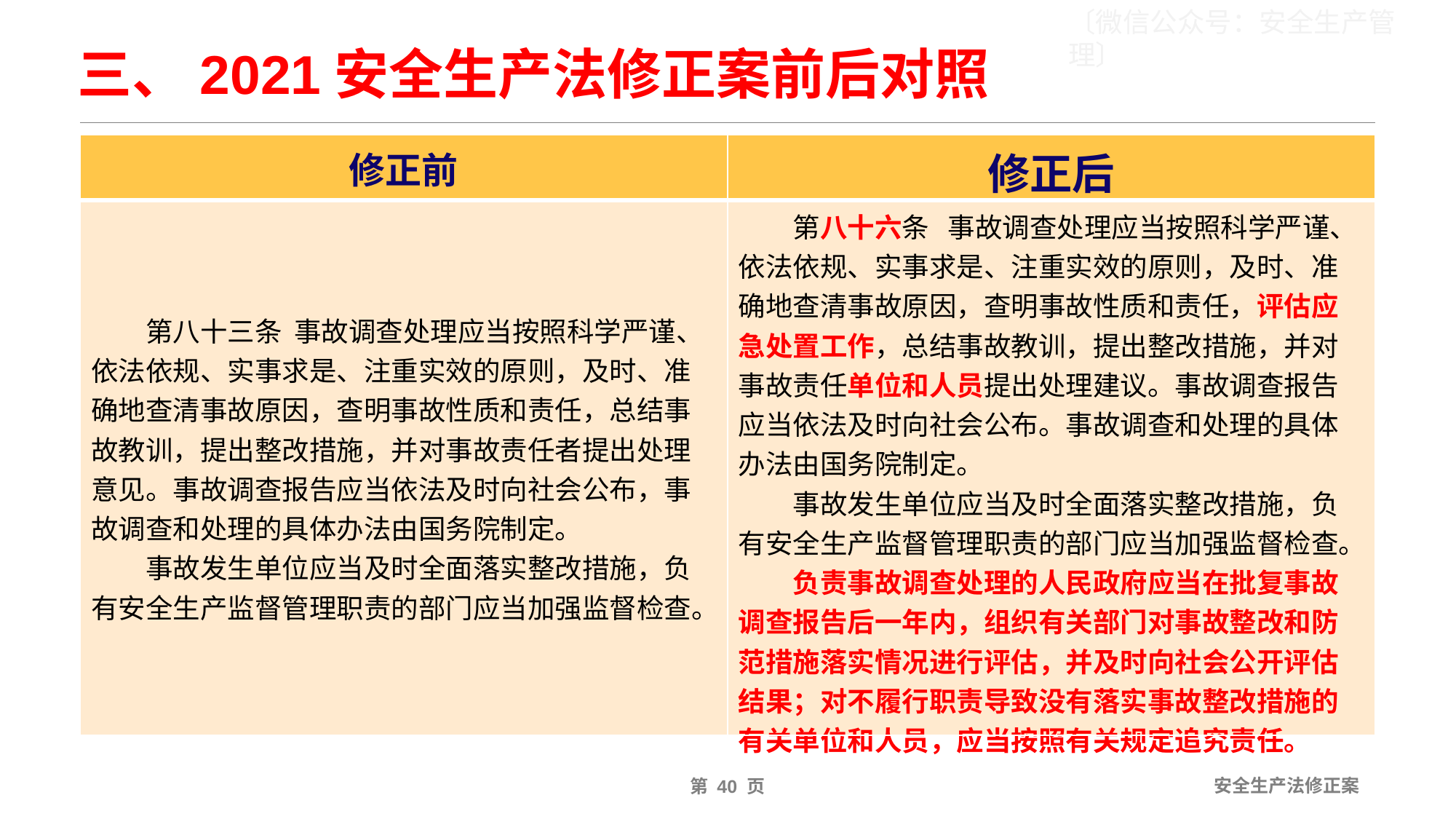

三、2021安全生产法修正案前后对照
| 修正前 | 修正后 |
| --- | --- |
| 第八十三条 事故调查处理应当按照科学严谨、依法依规、实事求是、注重实效的原则，及时、准确地查清事故原因，查明事故性质和责任，总结事故教训，提出整改措施，并对事故责任者提出处理意见。事故调查报告应当依法及时向社会公布，事故调查和处理的具体办法由国务院制定。 事故发生单位应当及时全面落实整改措施，负有安全生产监督管理职责的部门应当加强监督检查。 | 第八十六条 事故调查处理应当按照科学严谨、依法依规、实事求是、注重实效的原则，及时、准确地查清事故原因，查明事故性质和责任，评估应急处置工作，总结事故教训，提出整改措施，并对事故责任单位和人员提出处理建议。事故调查报告应当依法及时向社会公布。事故调查和处理的具体办法由国务院制定。 事故发生单位应当及时全面落实整改措施，负有安全生产监督管理职责的部门应当加强监督检查。 负责事故调查处理的人民政府应当在批复事故调查报告后一年内，组织有关部门对事故整改和防范措施落实情况进行评估，并及时向社会公开评估结果；对不履行职责导致没有落实事故整改措施的有关单位和人员，应当按照有关规定追究责任。 |